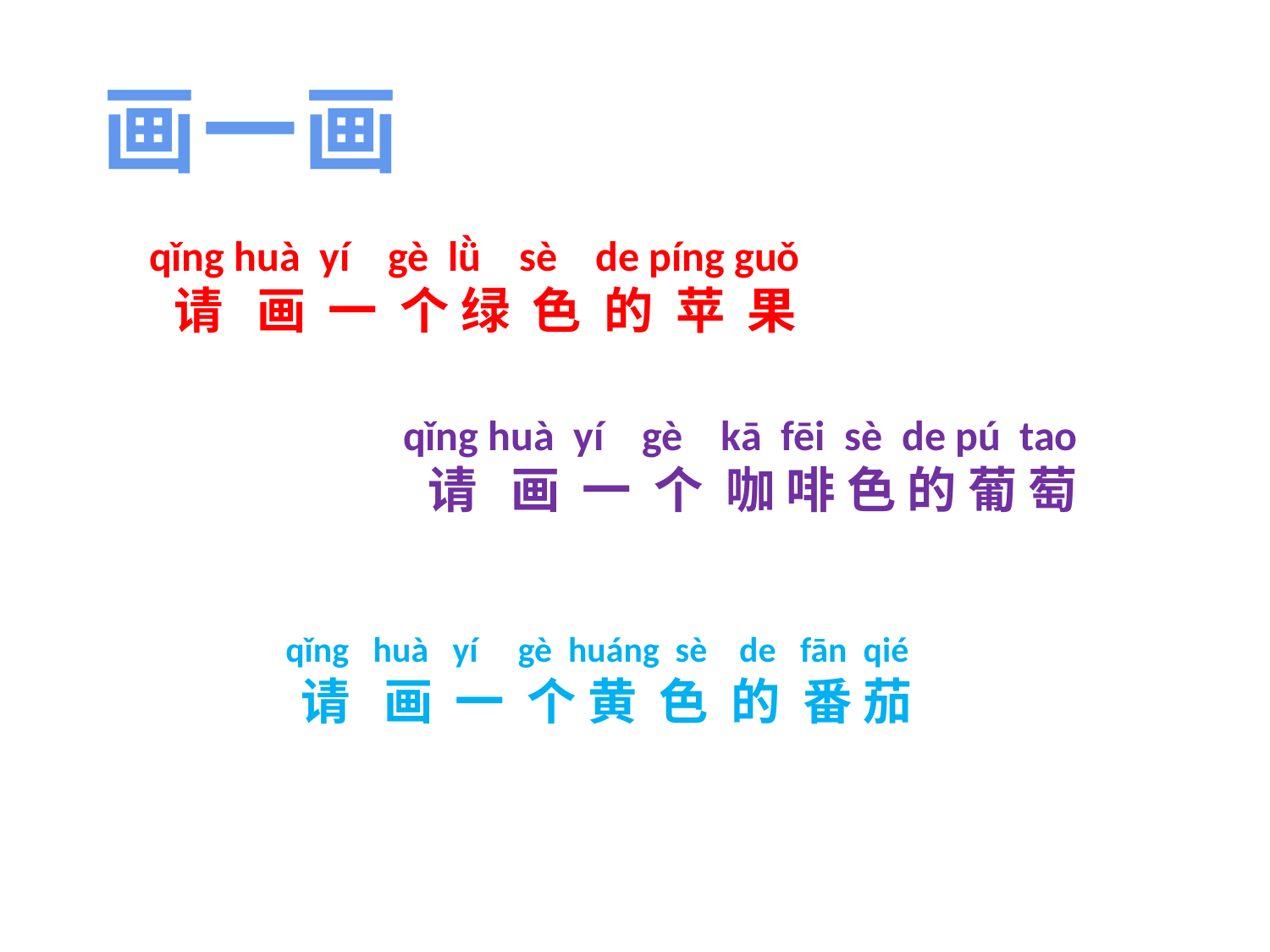

画一画
 qǐng huà  yí    gè  lǜ    sè    de píng guǒ
  请   画  一  个 绿  色  的  苹  果
 qǐng huà  yí    gè    kā  fēi  sè  de pú  tao
  请   画  一  个  咖 啡 色 的 葡 萄
  qǐng   huà   yí     gè  huáng  sè    de   fān  qié
  请   画  一  个 黄  色  的  番 茄